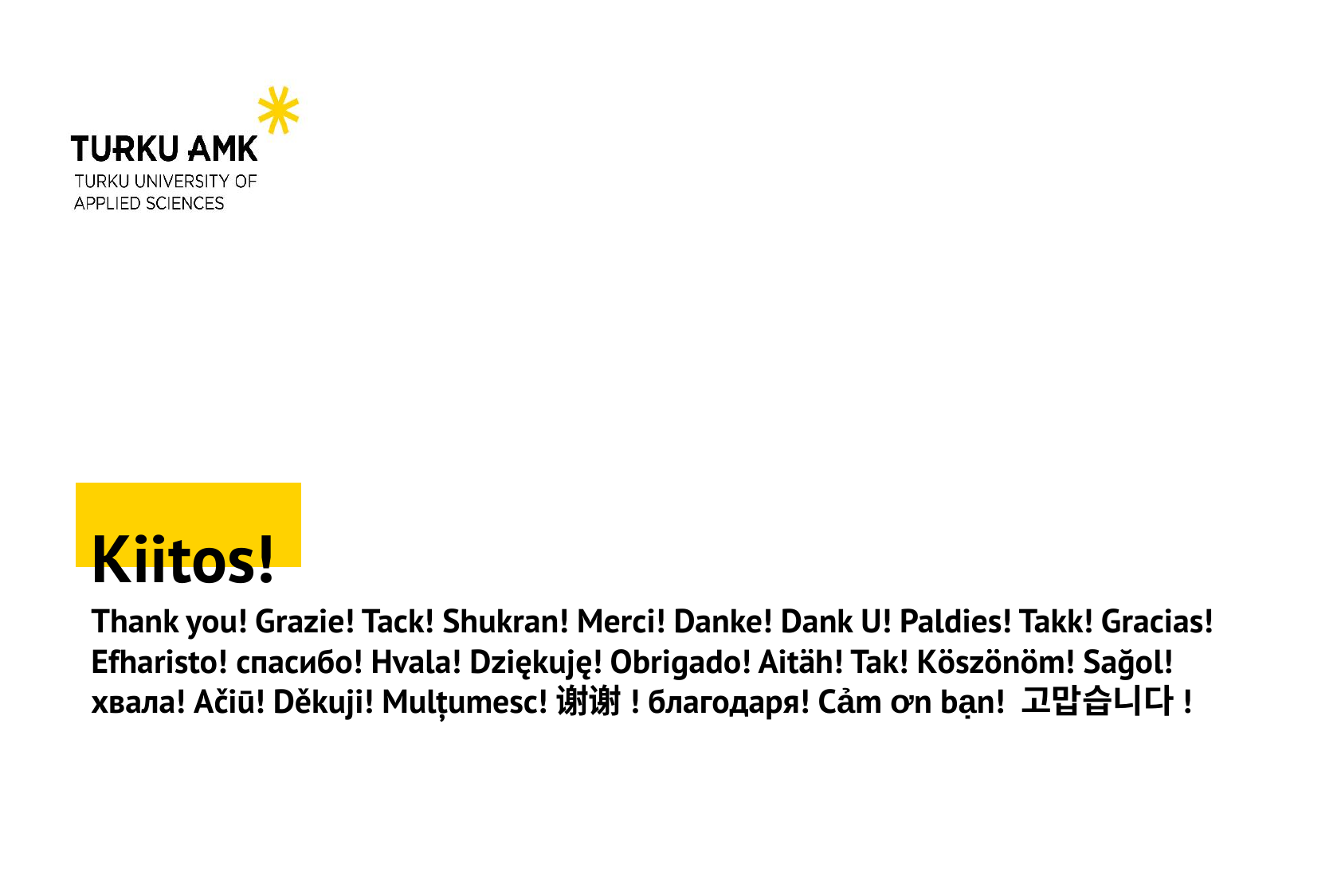

# Kiitos!

Thank you! Grazie! Tack! Shukran! Merci! Danke! Dank U! Paldies! Takk! Gracias! Efharisto! спасибо! Hvala! Dziękuję! Obrigado! Aitäh! Tak! Köszönöm! Sağol! хвала! Ačiū! Děkuji! Mulțumesc!谢谢! благодаря! Cảm ơn bạn! 고맙습니다!